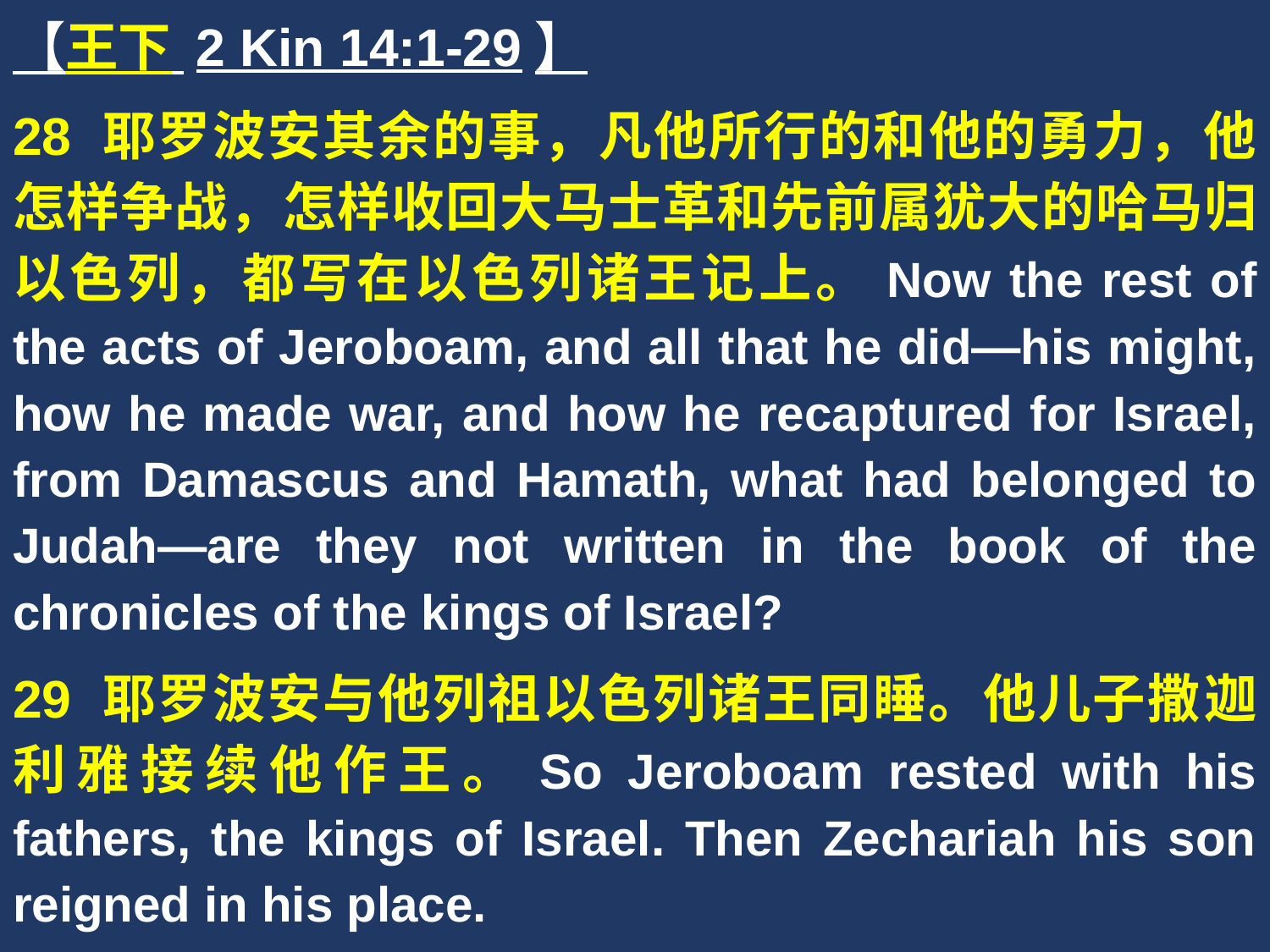

【王下 2 Kin 14:1-29】
28 耶罗波安其余的事，凡他所行的和他的勇力，他怎样争战，怎样收回大马士革和先前属犹大的哈马归以色列，都写在以色列诸王记上。Now the rest of the acts of Jeroboam, and all that he did—his might, how he made war, and how he recaptured for Israel, from Damascus and Hamath, what had belonged to Judah—are they not written in the book of the chronicles of the kings of Israel?
29 耶罗波安与他列祖以色列诸王同睡。他儿子撒迦利雅接续他作王。So Jeroboam rested with his fathers, the kings of Israel. Then Zechariah his son reigned in his place.